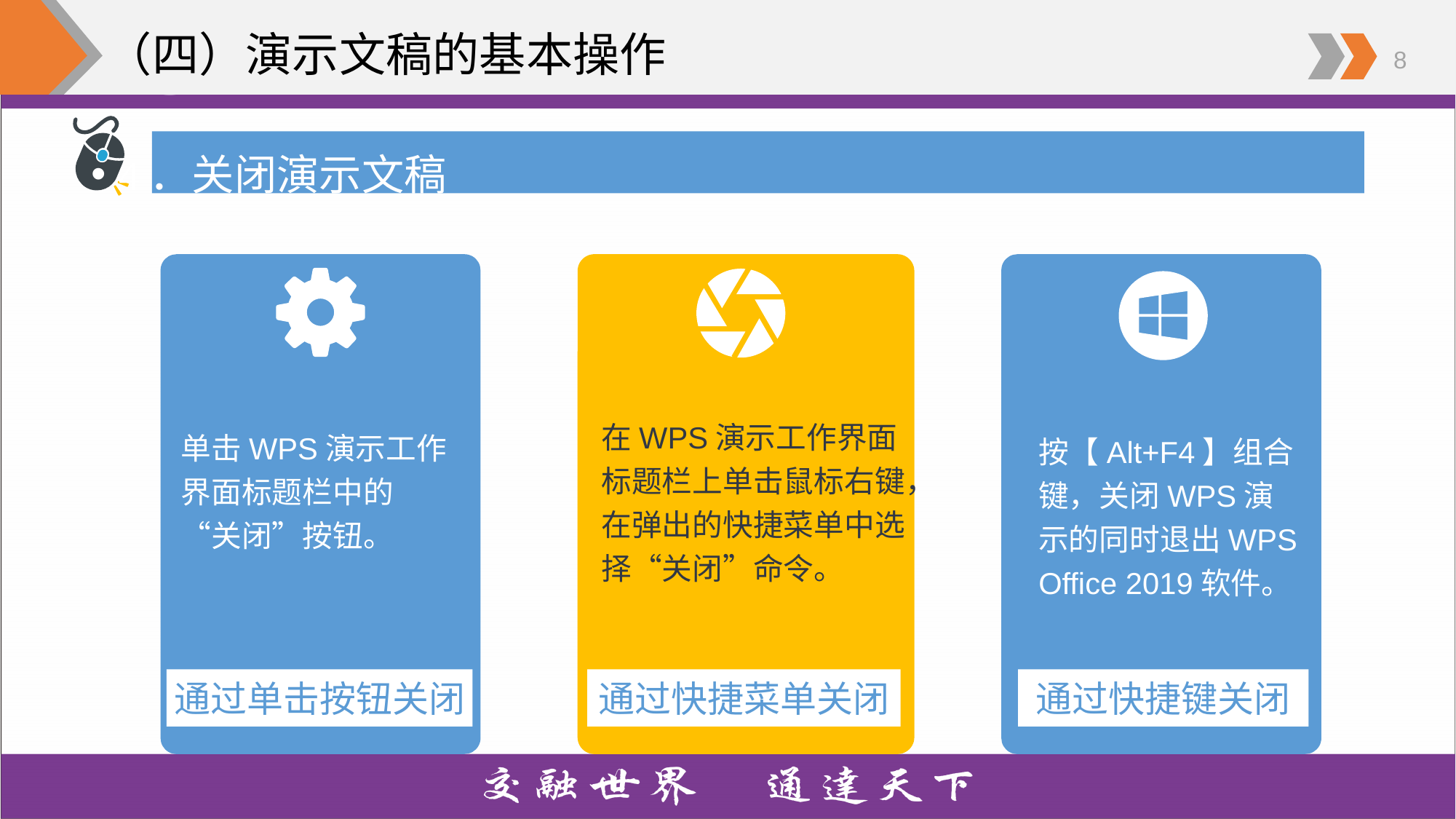

# （四）演示文稿的基本操作

4．关闭演示文稿

单击WPS演示工作界面标题栏中的“关闭”按钮。
通过单击按钮关闭

在WPS演示工作界面标题栏上单击鼠标右键，在弹出的快捷菜单中选择“关闭”命令。
通过快捷菜单关闭

按【Alt+F4】组合键，关闭WPS演示的同时退出WPS Office 2019软件。
通过快捷键关闭